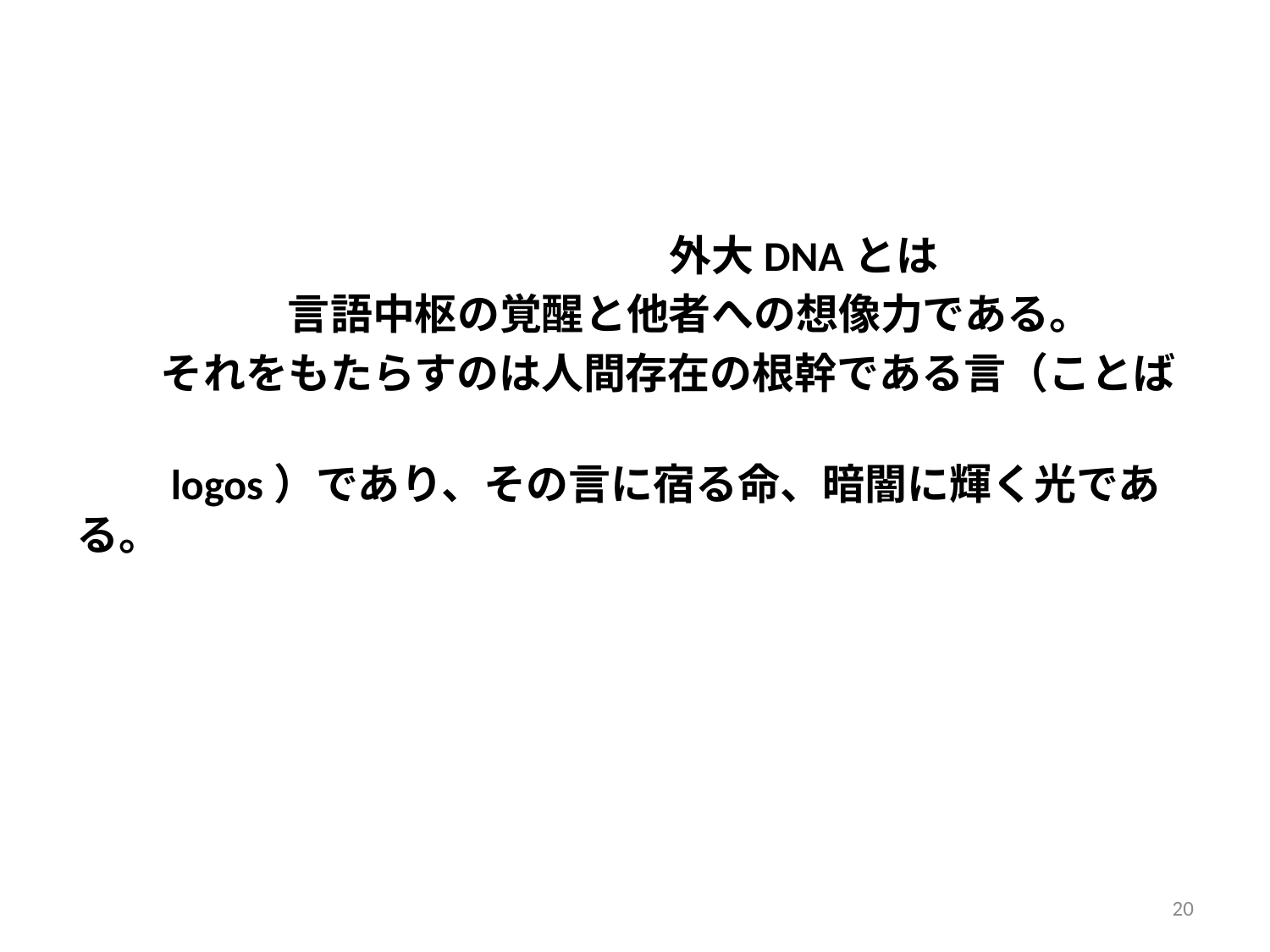

#
　　　　　　　　　　　　　　外大DNAとは
　　　　　言語中枢の覚醒と他者への想像力である。
　　それをもたらすのは人間存在の根幹である言（ことば
　　logos）であり、その言に宿る命、暗闇に輝く光である。

20